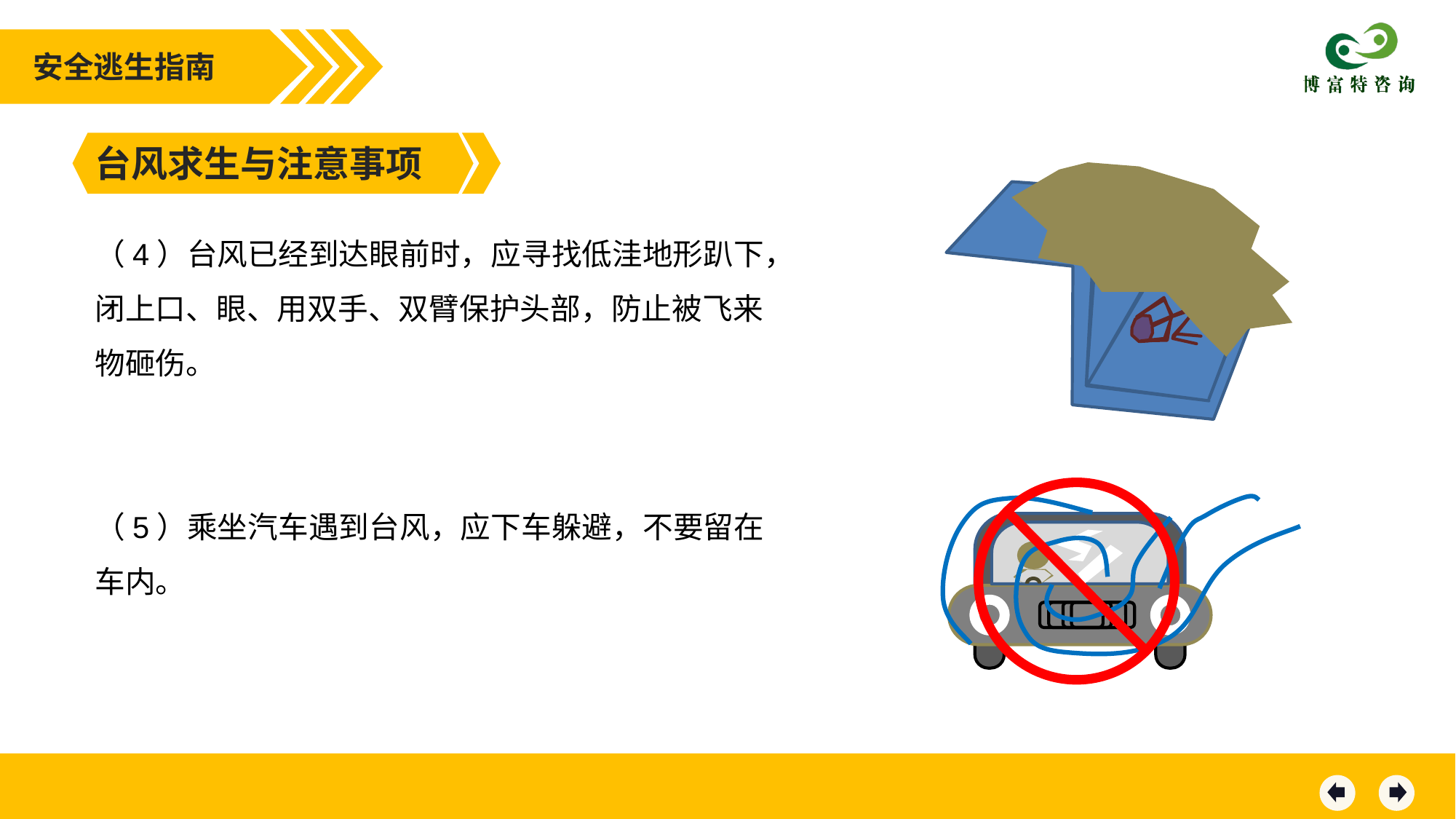

安全逃生指南

台风求生与注意事项

（4）台风已经到达眼前时，应寻找低洼地形趴下，闭上口、眼、用双手、双臂保护头部，防止被飞来物砸伤。

（5）乘坐汽车遇到台风，应下车躲避，不要留在车内。